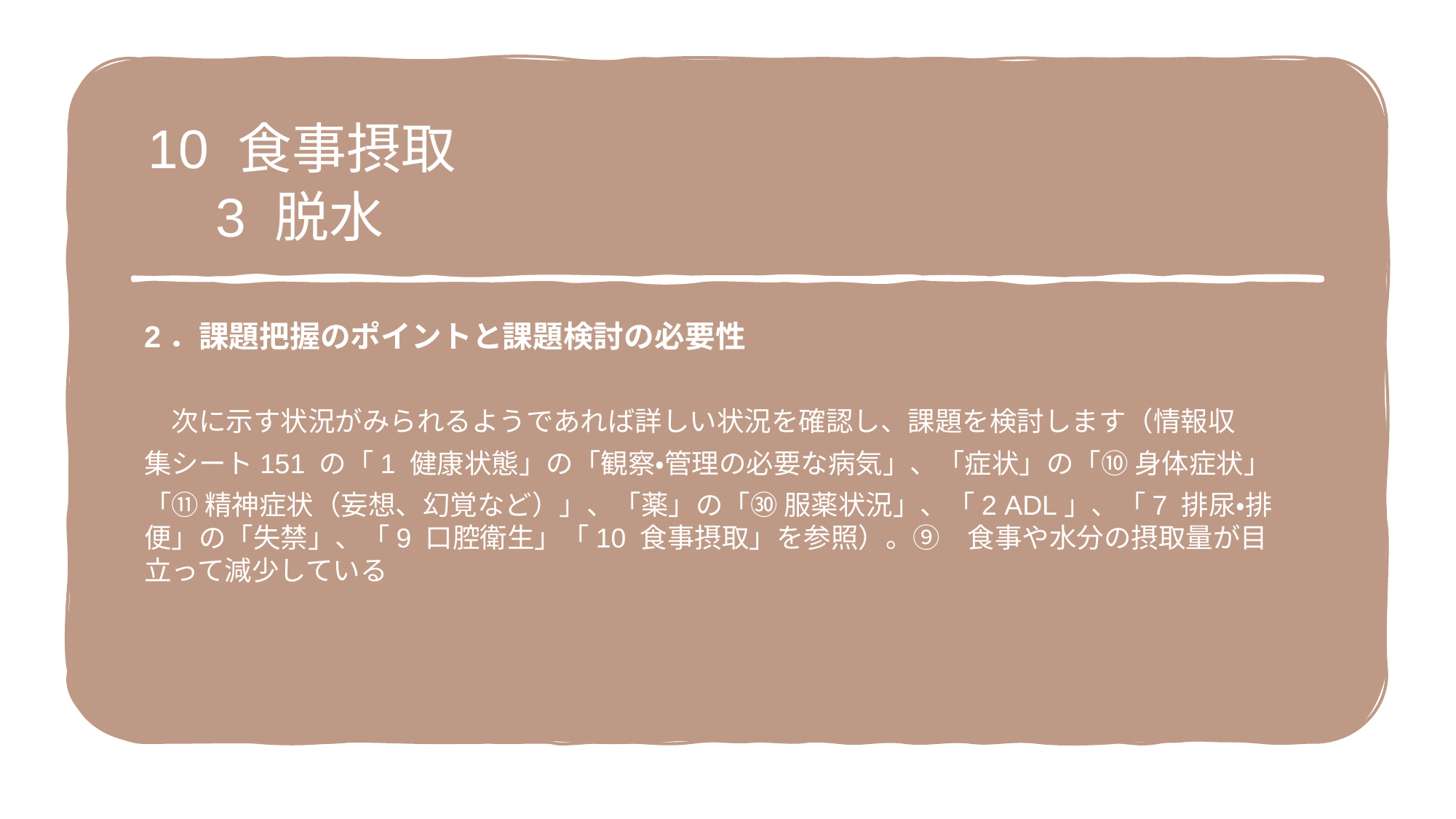

10 食事摂取
　3 脱水

2．課題把握のポイントと課題検討の必要性

　次に示す状況がみられるようであれば詳しい状況を確認し、課題を検討します（情報収
集シート151 の「1 健康状態」の「観察・管理の必要な病気」、「症状」の「⑩ 身体症状」
「⑪ 精神症状（妄想、幻覚など）」、「薬」の「㉚ 服薬状況」、「2 ADL」、「7 排尿・排便」の「失禁」、「9 口腔衛生」「10 食事摂取」を参照）。⑨　食事や水分の摂取量が目立って減少している